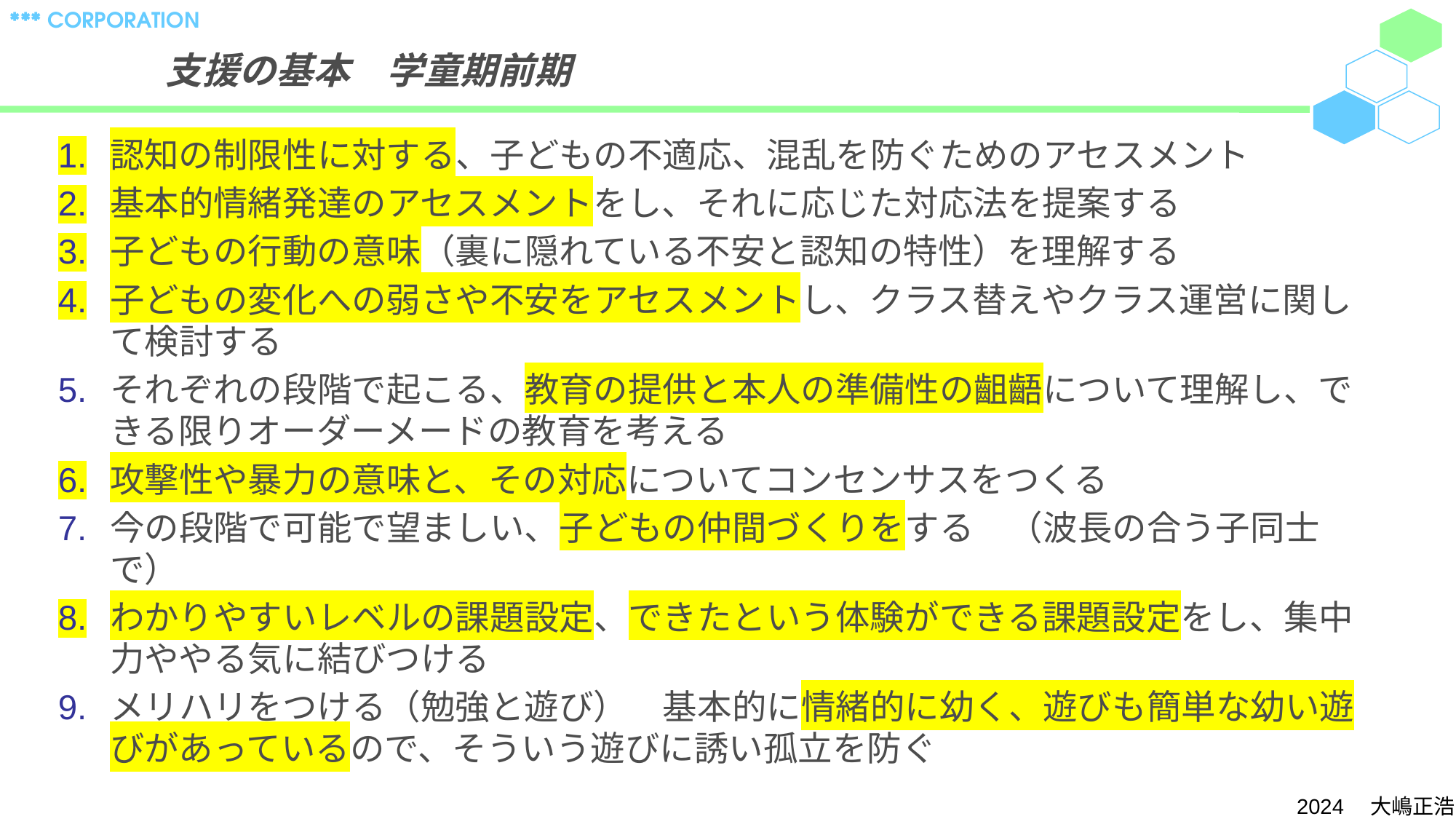

# 支援の基本　学童期前期
認知の制限性に対する、子どもの不適応、混乱を防ぐためのアセスメント
基本的情緒発達のアセスメントをし、それに応じた対応法を提案する
子どもの行動の意味（裏に隠れている不安と認知の特性）を理解する
子どもの変化への弱さや不安をアセスメントし、クラス替えやクラス運営に関して検討する
それぞれの段階で起こる、教育の提供と本人の準備性の齟齬について理解し、できる限りオーダーメードの教育を考える
攻撃性や暴力の意味と、その対応についてコンセンサスをつくる
今の段階で可能で望ましい、子どもの仲間づくりをする　（波長の合う子同士で）
わかりやすいレベルの課題設定、できたという体験ができる課題設定をし、集中力ややる気に結びつける
メリハリをつける（勉強と遊び）　基本的に情緒的に幼く、遊びも簡単な幼い遊びがあっているので、そういう遊びに誘い孤立を防ぐ

2024　大嶋正浩